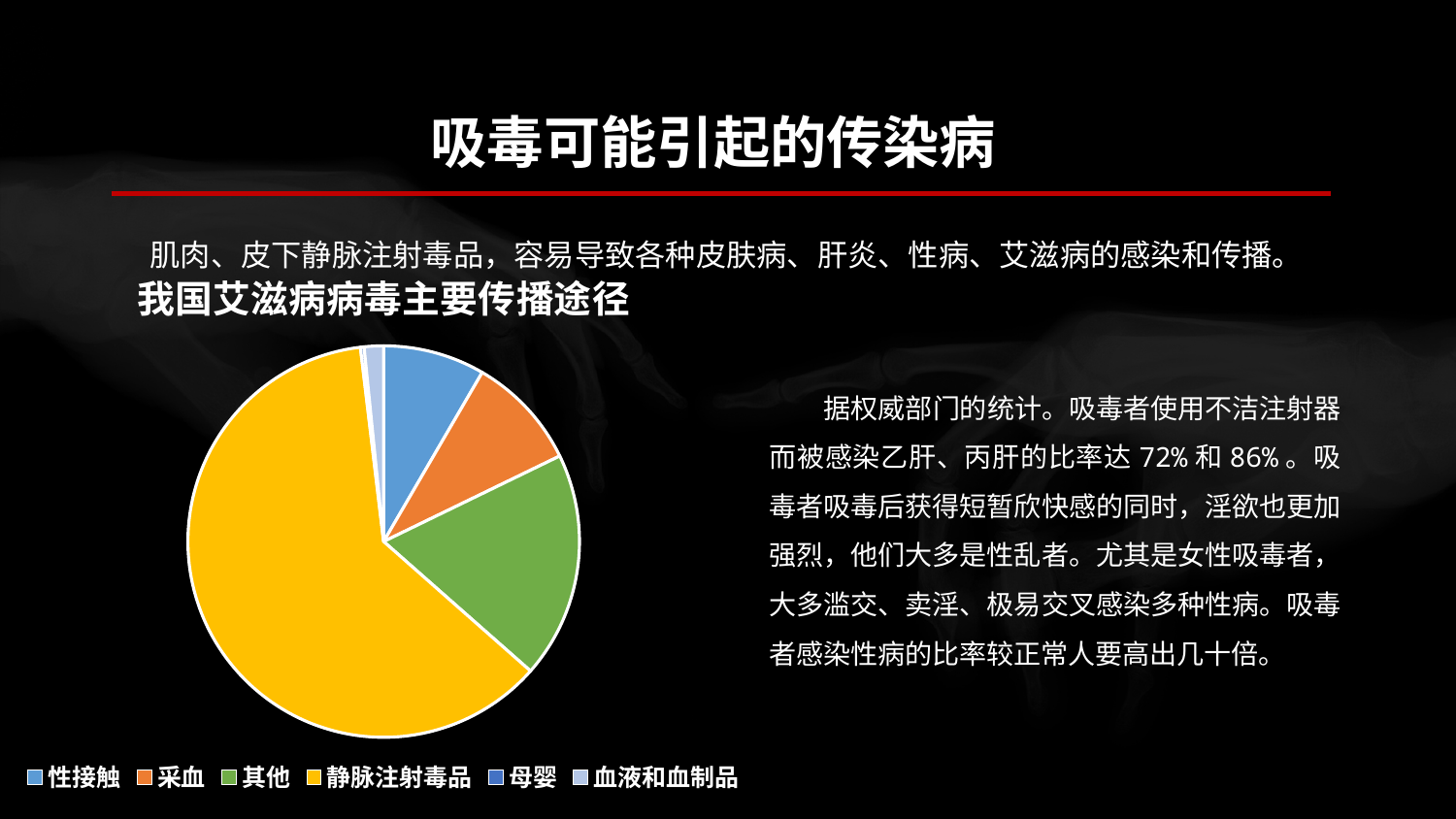

吸毒可能引起的传染病
肌肉、皮下静脉注射毒品，容易导致各种皮肤病、肝炎、性病、艾滋病的感染和传播。

### Chart: 我国艾滋病病毒主要传播途径

| Category | 销售额 |
|---|---|
| 性接触 | 8.4 |
| 采血 | 9.4 |
| 其他 | 18.7 |
| 静脉注射毒品 | 61.6 |
| 母婴 | 0.3000000000000003 |
| 血液和血制品 | 1.6 |
据权威部门的统计。吸毒者使用不洁注射器而被感染乙肝、丙肝的比率达72%和86%。吸毒者吸毒后获得短暂欣快感的同时，淫欲也更加强烈，他们大多是性乱者。尤其是女性吸毒者，大多滥交、卖淫、极易交叉感染多种性病。吸毒者感染性病的比率较正常人要高出几十倍。